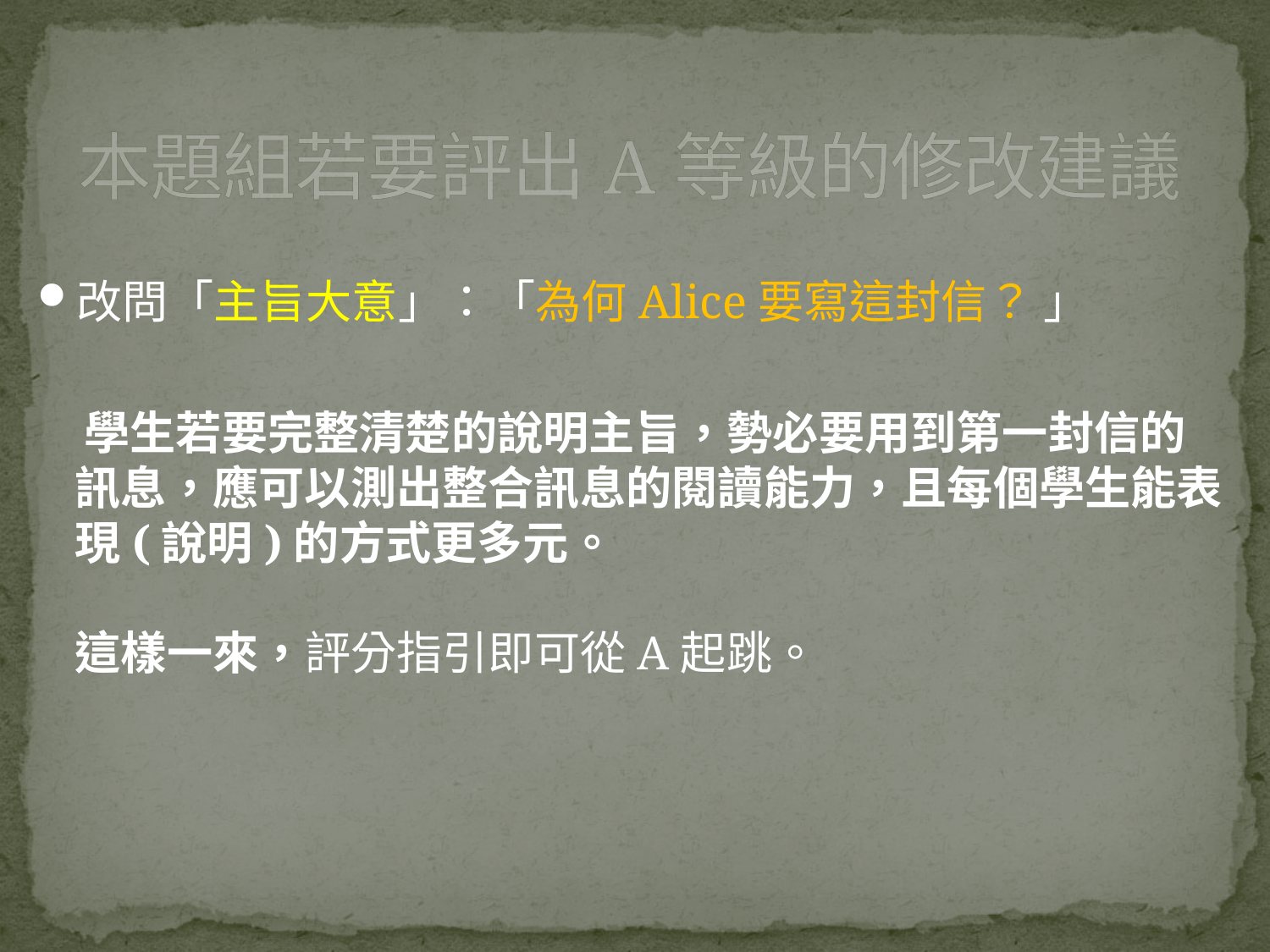

# 本題組若要評出A等級的修改建議
改問「主旨大意」：「為何Alice要寫這封信？ 」

  學生若要完整清楚的說明主旨，勢必要用到第一封信的訊息，應可以測出整合訊息的閱讀能力，且每個學生能表現(說明)的方式更多元。
這樣一來，評分指引即可從A起跳。